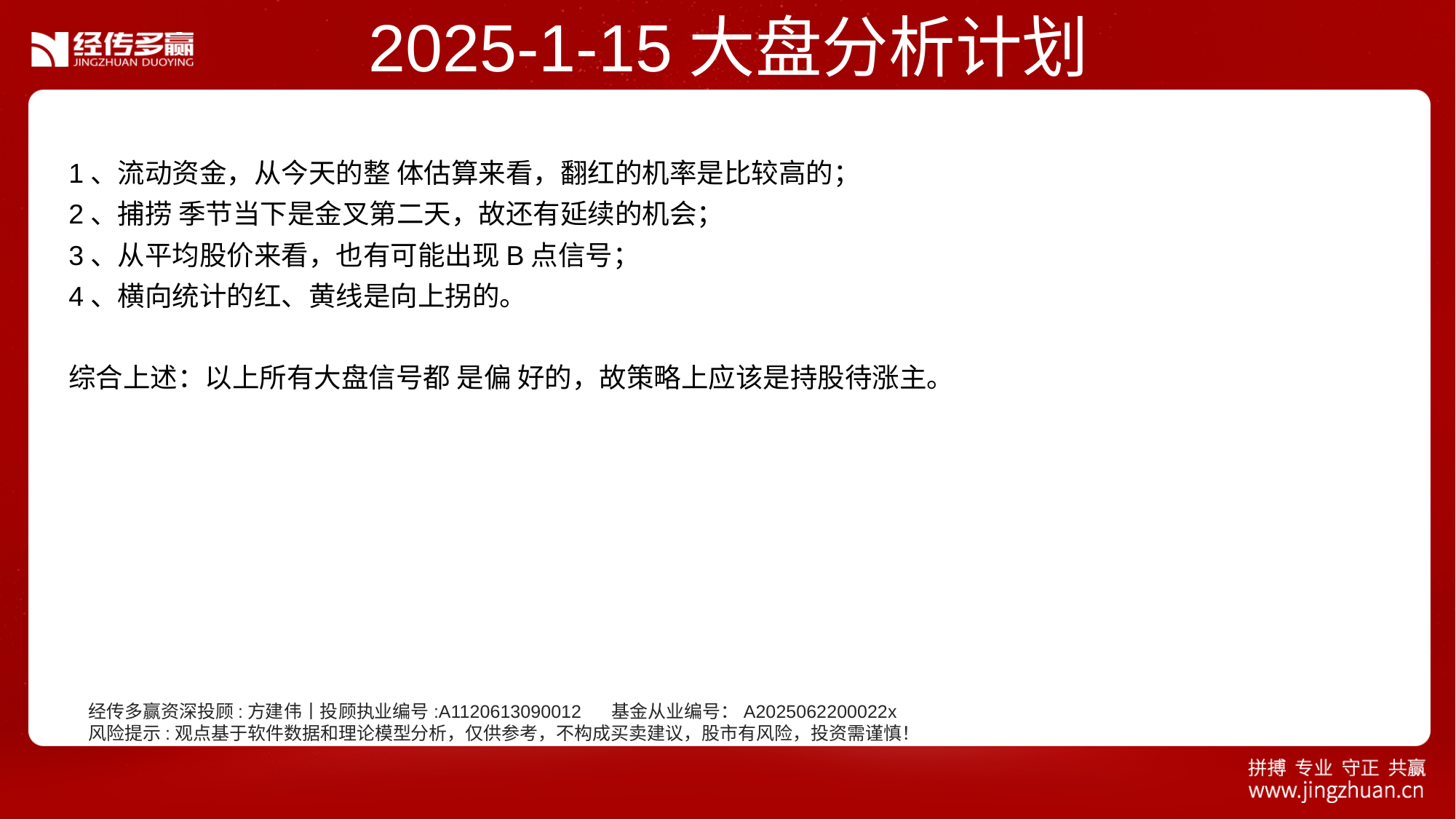

2025-1-15大盘分析计划
1、流动资金，从今天的整 体估算来看，翻红的机率是比较高的；
2、捕捞 季节当下是金叉第二天，故还有延续的机会；
3、从平均股价来看，也有可能出现B点信号；
4、横向统计的红、黄线是向上拐的。

综合上述：以上所有大盘信号都 是偏 好的，故策略上应该是持股待涨主。